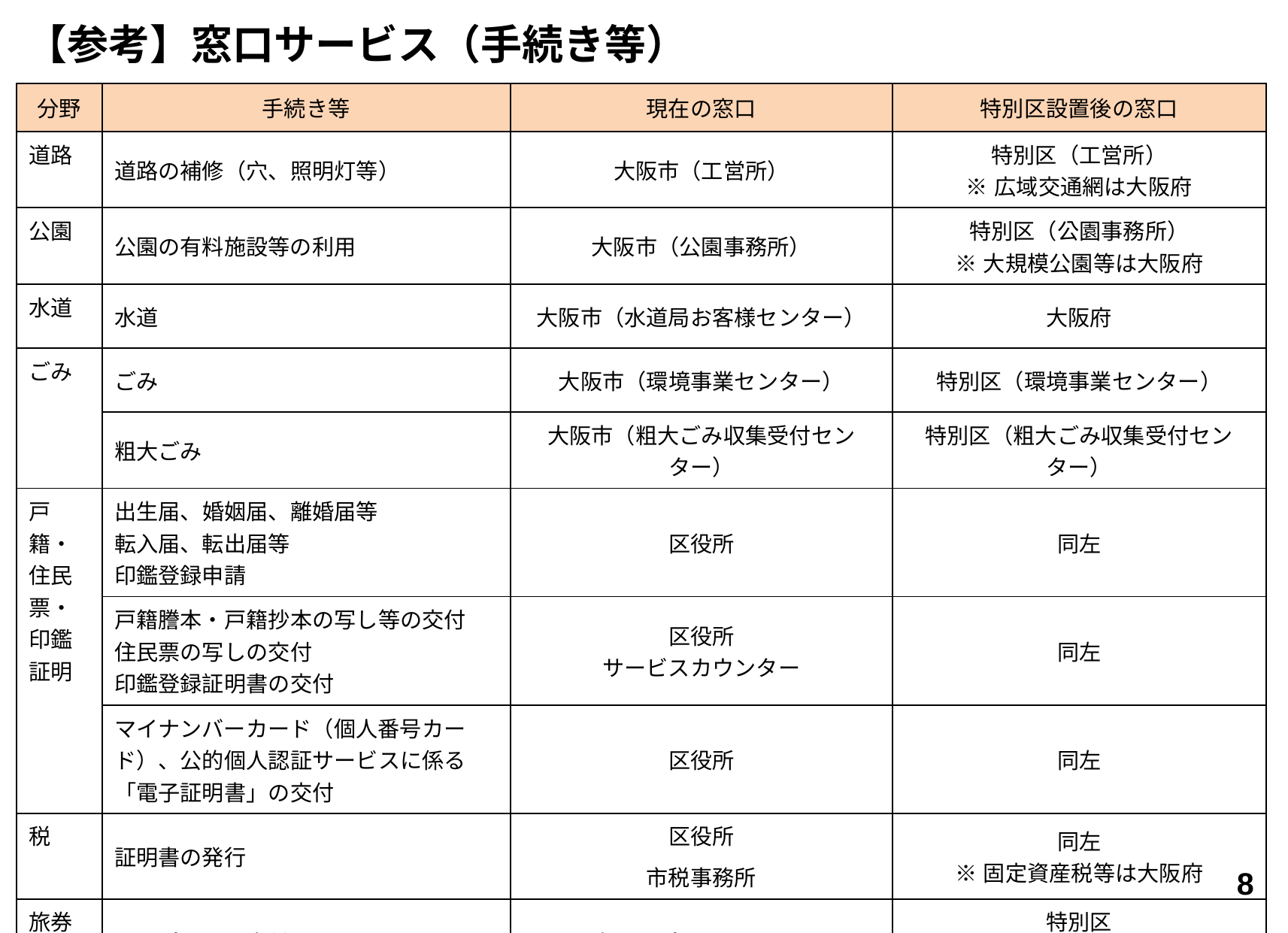

【参考】窓口サービス（手続き等）
| 分野 | 手続き等 | 現在の窓口 | 特別区設置後の窓口 |
| --- | --- | --- | --- |
| 道路 | 道路の補修（穴、照明灯等） | 大阪市（工営所） | 特別区（工営所） ※広域交通網は大阪府 |
| 公園 | 公園の有料施設等の利用 | 大阪市（公園事務所） | 特別区（公園事務所） ※大規模公園等は大阪府 |
| 水道 | 水道 | 大阪市（水道局お客様センター） | 大阪府 |
| ごみ | ごみ | 大阪市（環境事業センター） | 特別区（環境事業センター） |
|  | 粗大ごみ | 大阪市（粗大ごみ収集受付センター） | 特別区（粗大ごみ収集受付センター） |
| 戸籍・住民票・印鑑証明 | 出生届、婚姻届、離婚届等 転入届、転出届等 印鑑登録申請 | 区役所 | 同左 |
|  | 戸籍謄本・戸籍抄本の写し等の交付 住民票の写しの交付 印鑑登録証明書の交付 | 区役所 サービスカウンター | 同左 |
|  | マイナンバーカード（個人番号カード）、公的個人認証サービスに係る「電子証明書」の交付 | 区役所 | 同左 |
| 税 | 証明書の発行 | 区役所 市税事務所 | 同左 ※固定資産税等は大阪府 |
| 旅券 | パスポートの交付 | 府パスポートセンター | 特別区 府パスポートセンター |
8